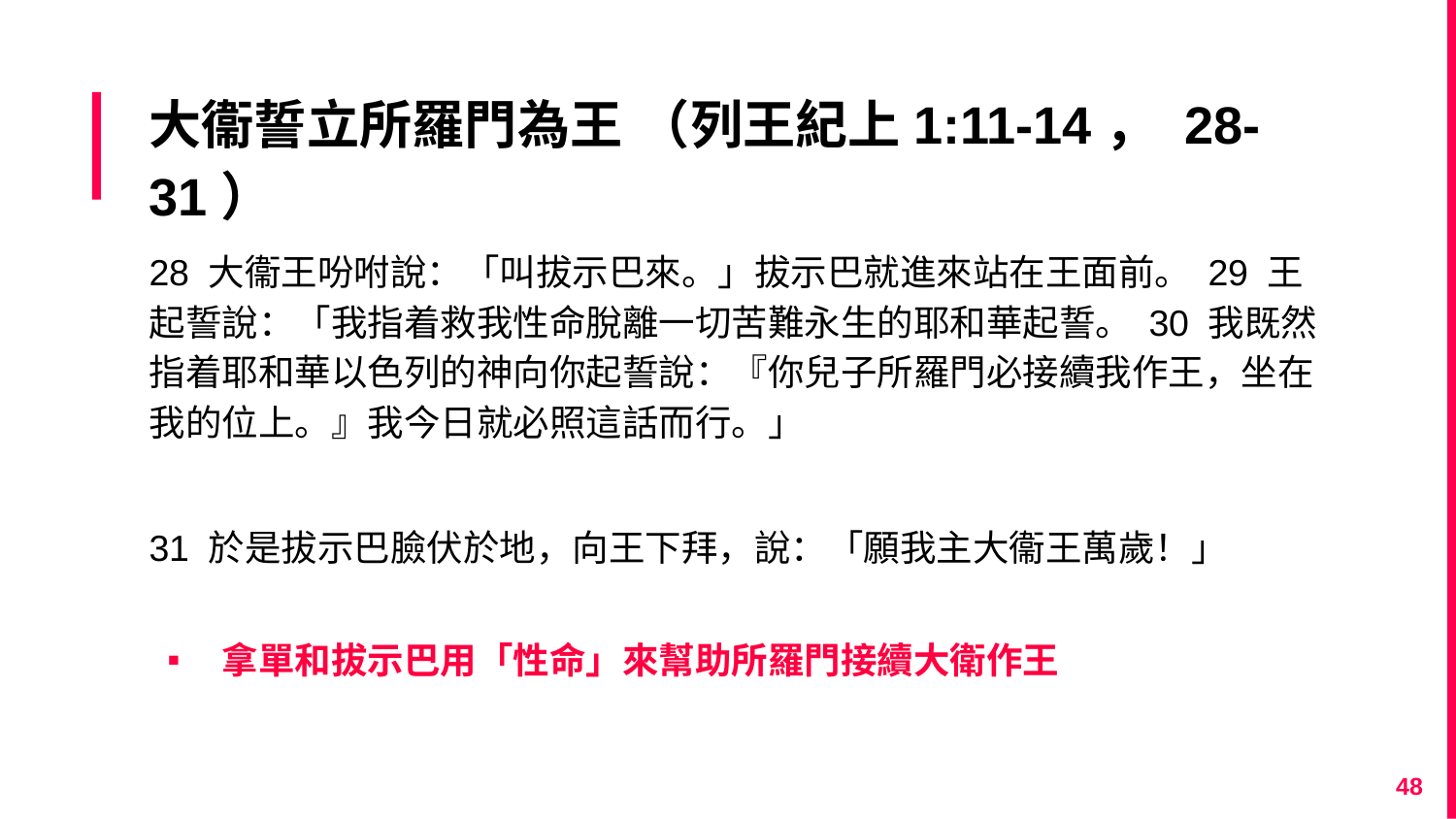

# 大衞誓立所羅門為王 （列王紀上1:11-14， 28-31）

28 大衞王吩咐說：「叫拔示巴來。」拔示巴就進來站在王面前。 29 王起誓說：「我指着救我性命脫離一切苦難永生的耶和華起誓。 30 我既然指着耶和華以色列的神向你起誓說：『你兒子所羅門必接續我作王，坐在我的位上。』我今日就必照這話而行。」

31 於是拔示巴臉伏於地，向王下拜，說：「願我主大衞王萬歲！」

拿單和拔示巴用「性命」來幫助所羅門接續大衛作王

48